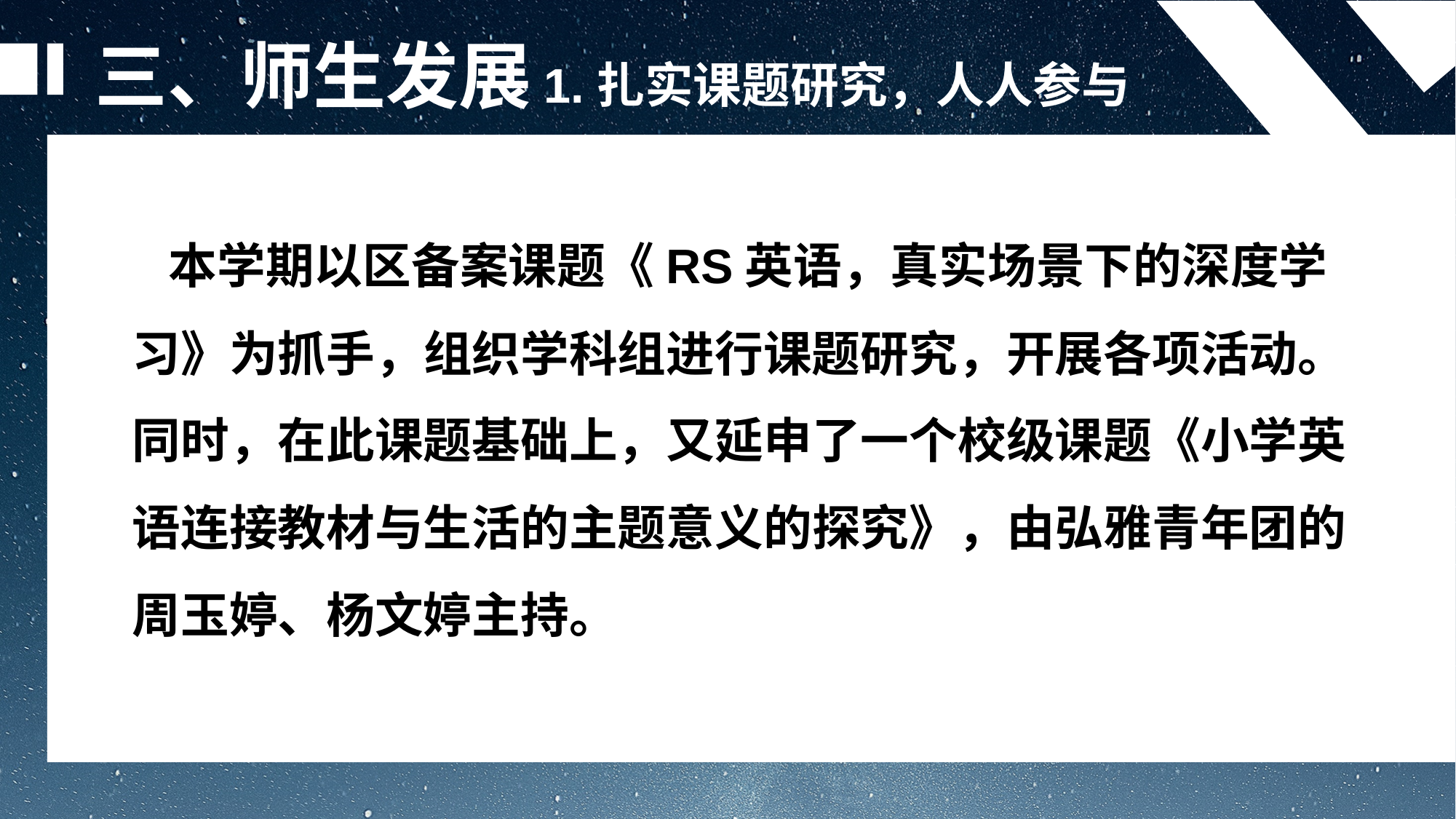

三、师生发展 1.扎实课题研究，人人参与

本学期在之前的基础上进行了升级，内容上统一了三个板块，制作上立足学生视角，更具童趣。通过这样全员的尝试，教师的信息技术能力有了很大的提升，很好地适应了时代所需，同时也帮助学生进行了英语学习的能力提升，共促师生的成长。
本学期以区备案课题《RS英语，真实场景下的深度学习》为抓手，组织学科组进行课题研究，开展各项活动。同时，在此课题基础上，又延申了一个校级课题《小学英语连接教材与生活的主题意义的探究》，由弘雅青年团的周玉婷、杨文婷主持。